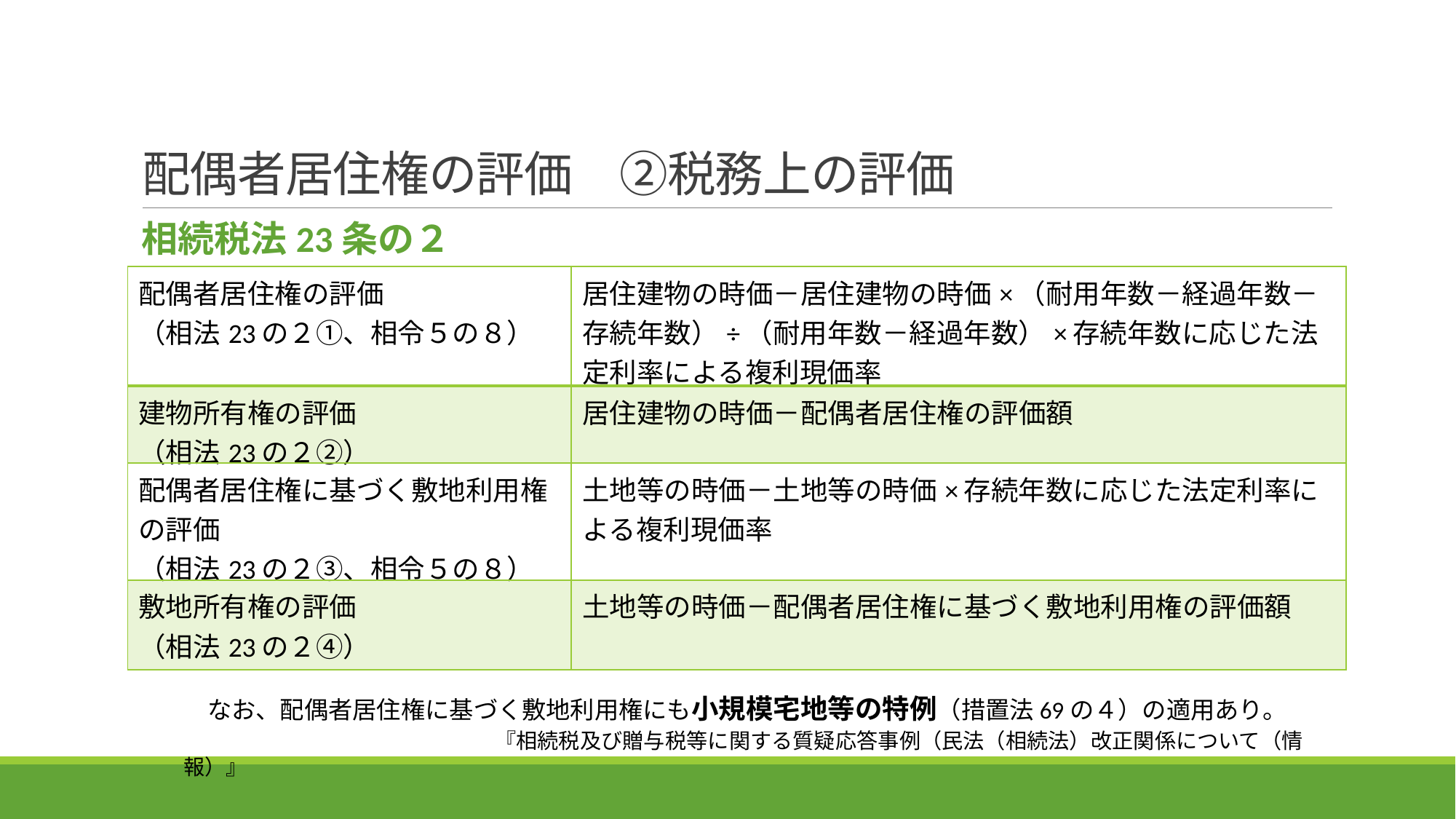

# 配偶者居住権の評価　②税務上の評価
相続税法23条の２
| 配偶者居住権の評価 （相法23の２①、相令５の８） | 居住建物の時価－居住建物の時価×（耐用年数－経過年数－存続年数）÷（耐用年数－経過年数）×存続年数に応じた法定利率による複利現価率 |
| --- | --- |
| 建物所有権の評価 （相法23の２②） | 居住建物の時価－配偶者居住権の評価額 |
| 配偶者居住権に基づく敷地利用権の評価 （相法23の２③、相令５の８） | 土地等の時価－土地等の時価×存続年数に応じた法定利率による複利現価率 |
| 敷地所有権の評価 （相法23の２④） | 土地等の時価－配偶者居住権に基づく敷地利用権の評価額 |
　なお、配偶者居住権に基づく敷地利用権にも小規模宅地等の特例（措置法69の４）の適用あり。
　　　　　　　　　　　　　『相続税及び贈与税等に関する質疑応答事例（民法（相続法）改正関係について（情報）』